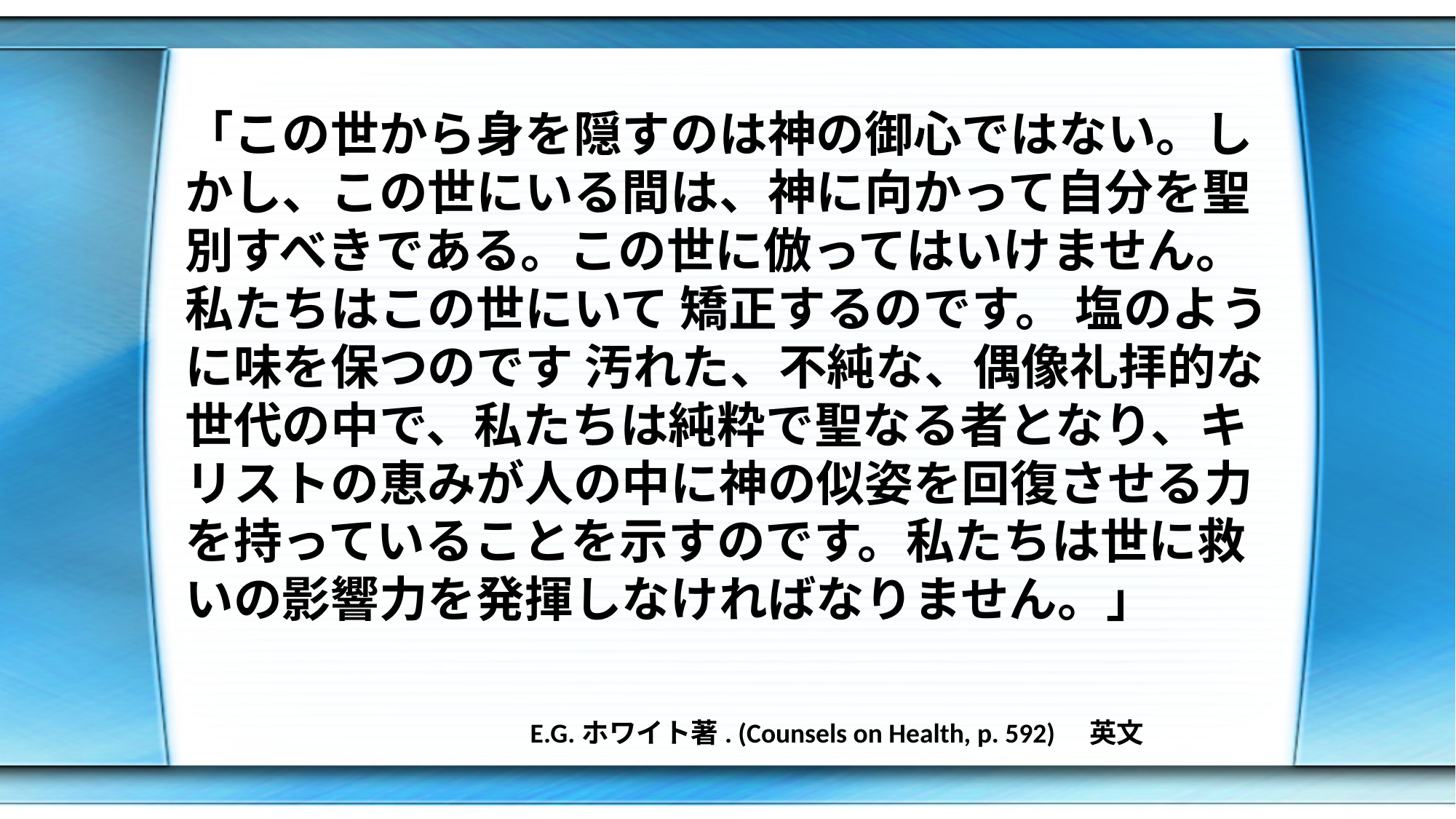

「この世から身を隠すのは神の御心ではない。しかし、この世にいる間は、神に向かって自分を聖別すべきである。この世に倣ってはいけません。私たちはこの世にいて 矯正するのです。 塩のように味を保つのです 汚れた、不純な、偶像礼拝的な世代の中で、私たちは純粋で聖なる者となり、キリストの恵みが人の中に神の似姿を回復させる力を持っていることを示すのです。私たちは世に救いの影響力を発揮しなければなりません。」
E.G.ホワイト著. (Counsels on Health, p. 592)　英文